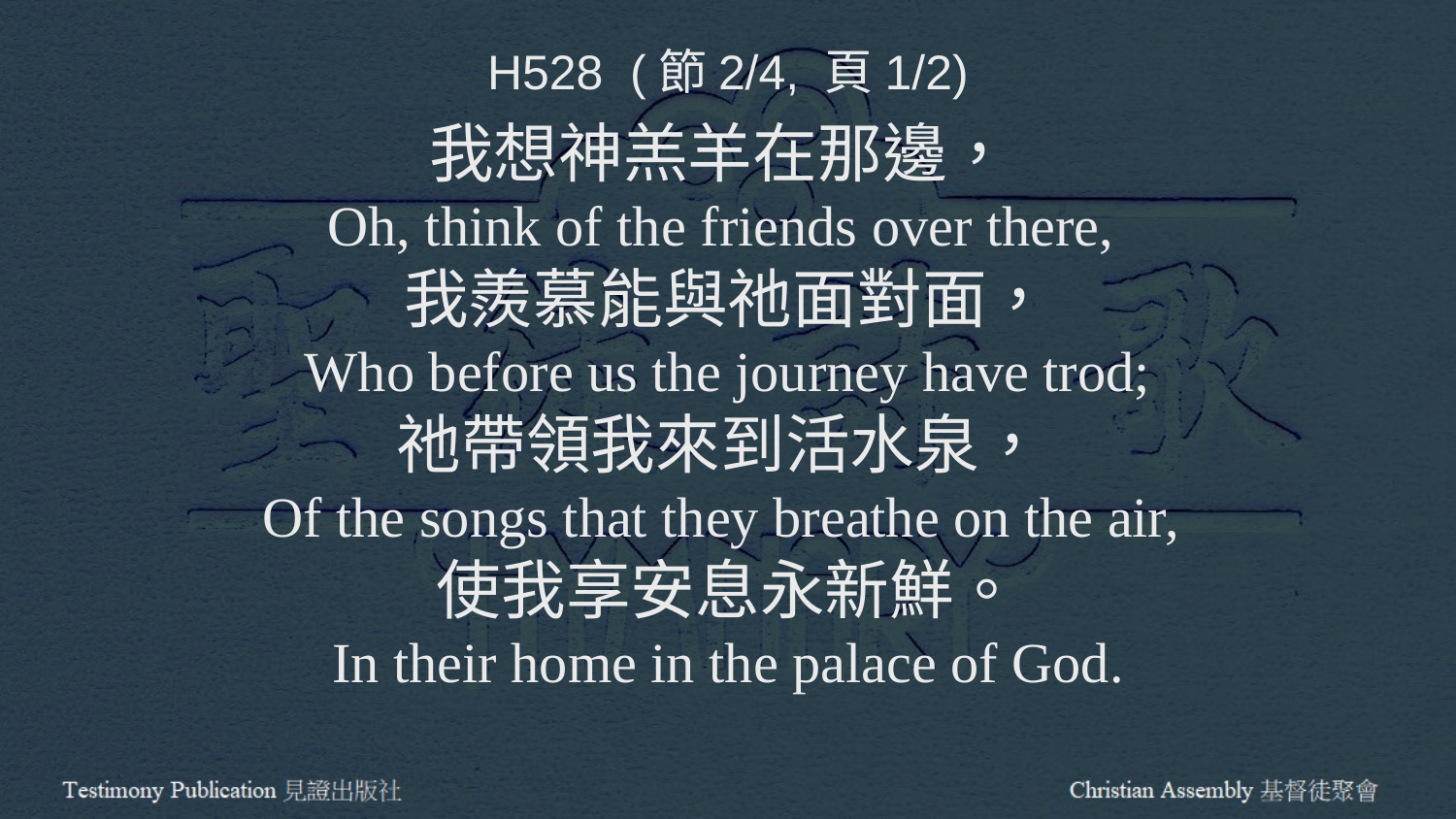

H528  (節2/4, 頁1/2)
我想神羔羊在那邊，
Oh, think of the friends over there,
我羨慕能與祂面對面，
Who before us the journey have trod;
祂帶領我來到活水泉，
Of the songs that they breathe on the air,
使我享安息永新鮮。
In their home in the palace of God.